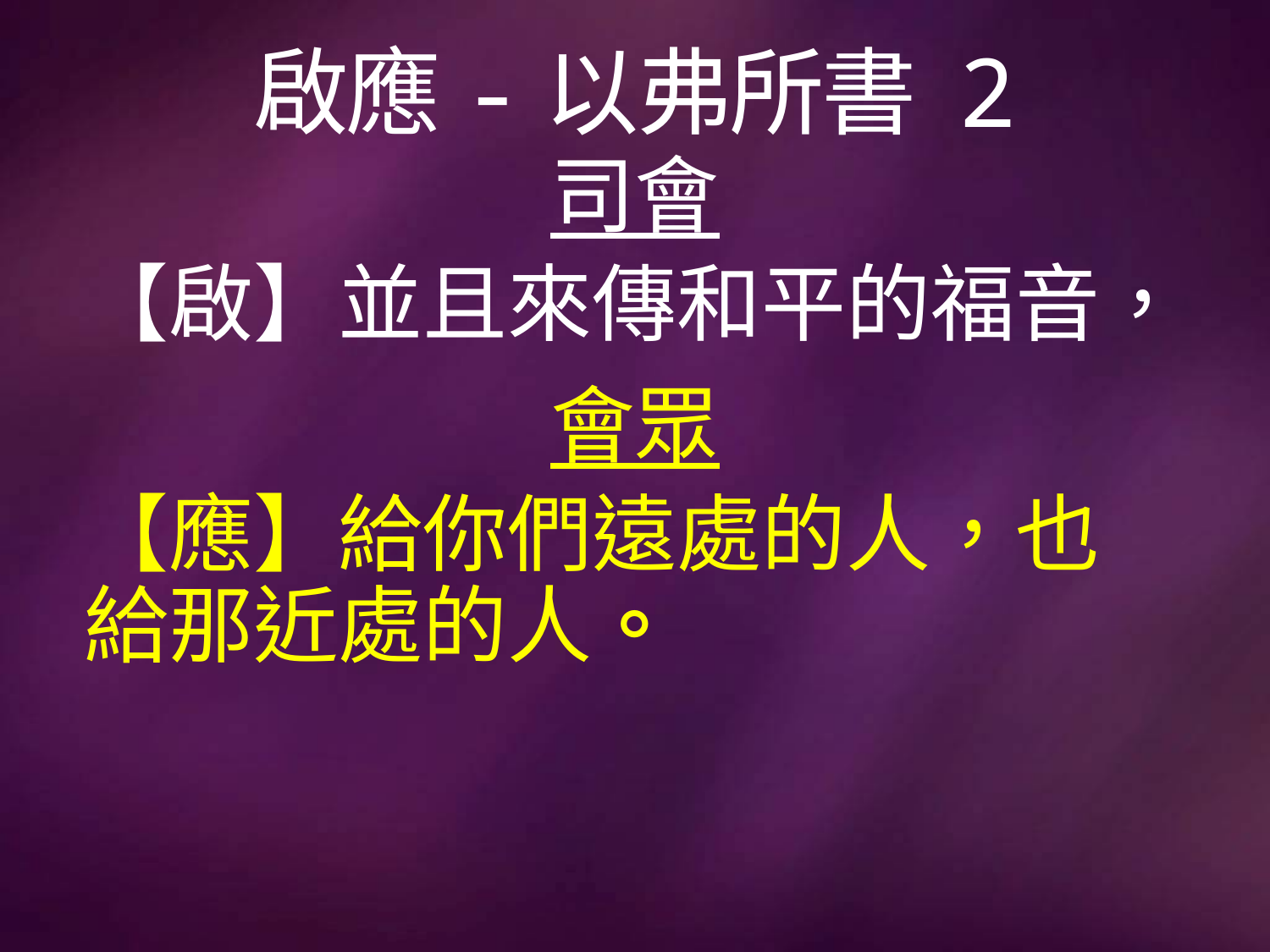

# 啟應-以弗所書 2
司會
【啟】並且來傳和平的福音，

會眾
【應】給你們遠處的人，也給那近處的人。